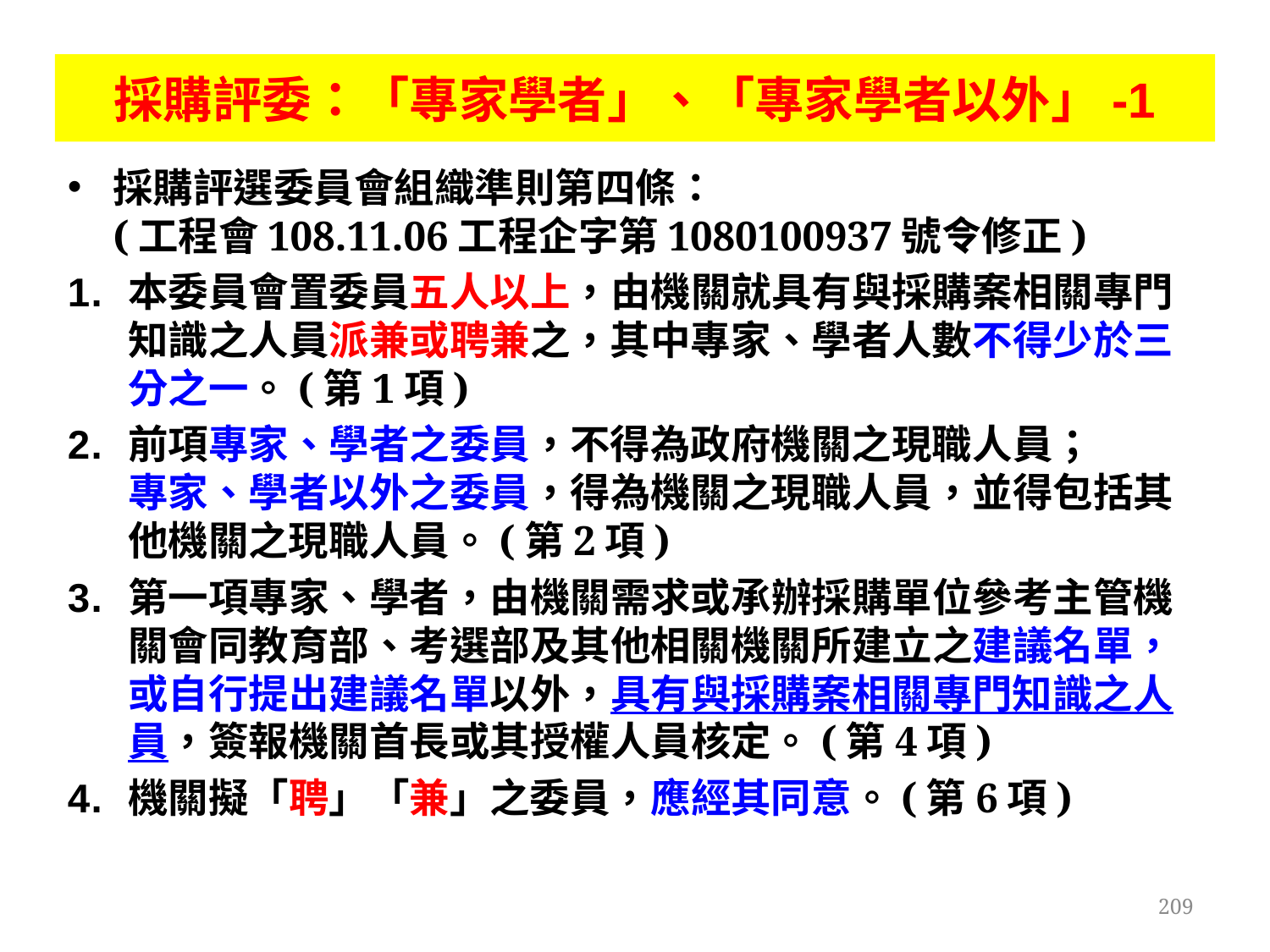

# 採購評委：「專家學者」、「專家學者以外」-1
採購評選委員會組織準則第四條：
(工程會108.11.06工程企字第1080100937號令修正)
本委員會置委員五人以上，由機關就具有與採購案相關專門知識之人員派兼或聘兼之，其中專家、學者人數不得少於三分之一。(第1項)
前項專家、學者之委員，不得為政府機關之現職人員；
專家、學者以外之委員，得為機關之現職人員，並得包括其他機關之現職人員。(第2項)
第一項專家、學者，由機關需求或承辦採購單位參考主管機關會同教育部、考選部及其他相關機關所建立之建議名單，或自行提出建議名單以外，具有與採購案相關專門知識之人員，簽報機關首長或其授權人員核定。(第4項)
機關擬「聘」「兼」之委員，應經其同意。(第6項)
209